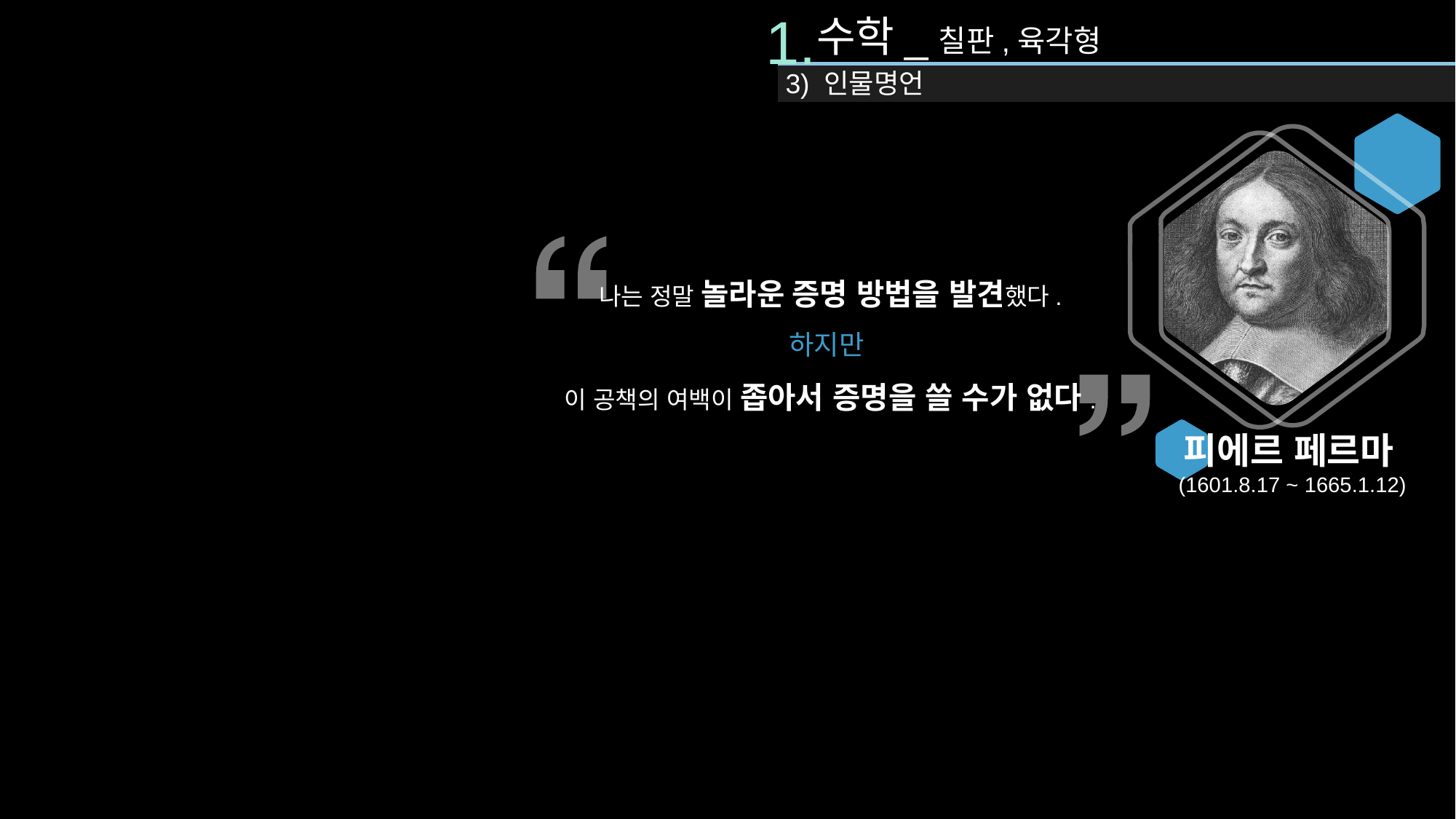

1.
수학_칠판,육각형
3) 인물명언

나는 정말 놀라운 증명 방법을 발견했다.
하지만
이 공책의 여백이 좁아서 증명을 쓸 수가 없다.

피에르 페르마
(1601.8.17 ~ 1665.1.12)